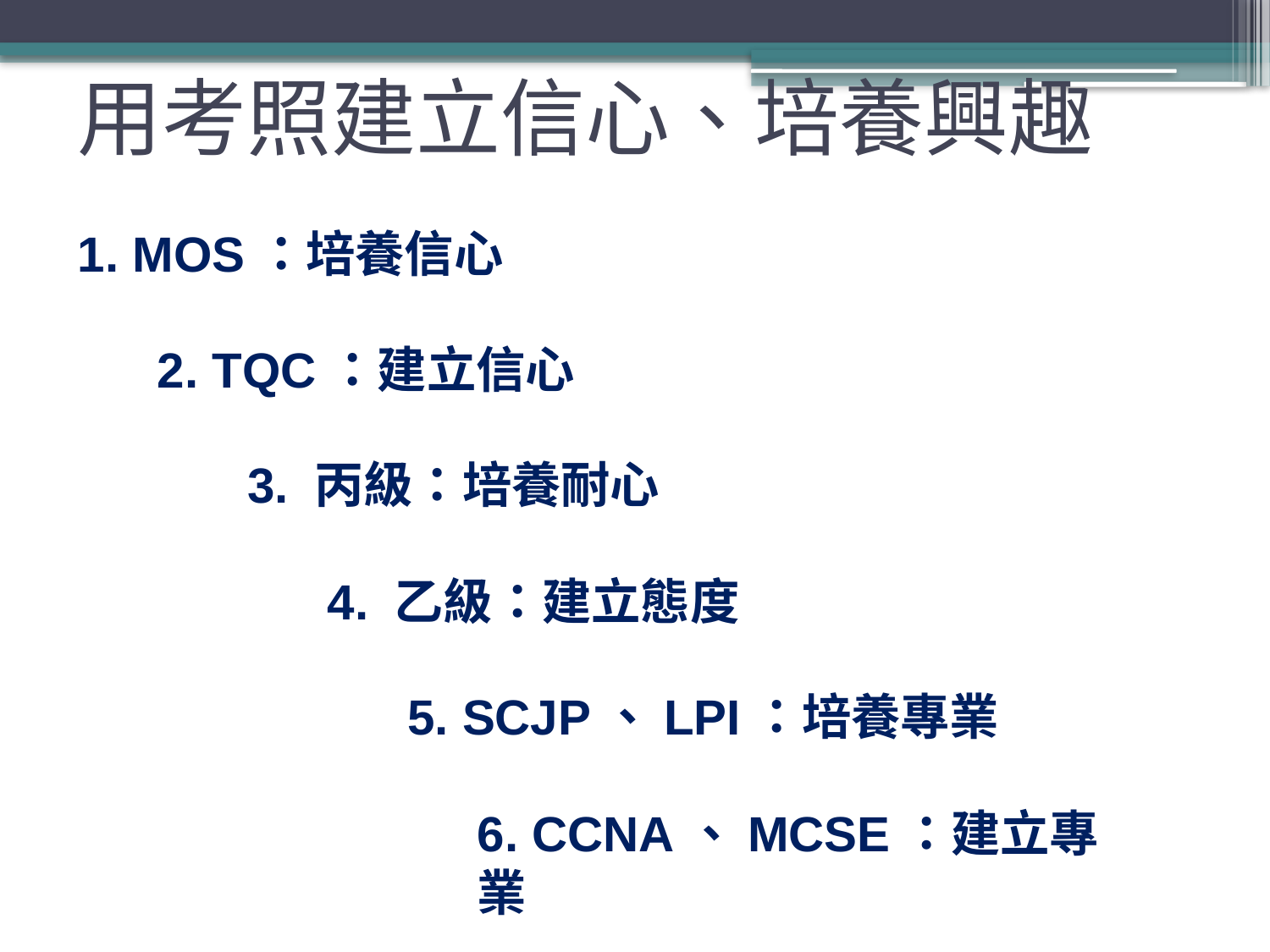

用考照建立信心、培養興趣
1. MOS：培養信心
2. TQC：建立信心
3. 丙級：培養耐心
4. 乙級：建立態度
5. SCJP、LPI：培養專業
6. CCNA、MCSE：建立專業